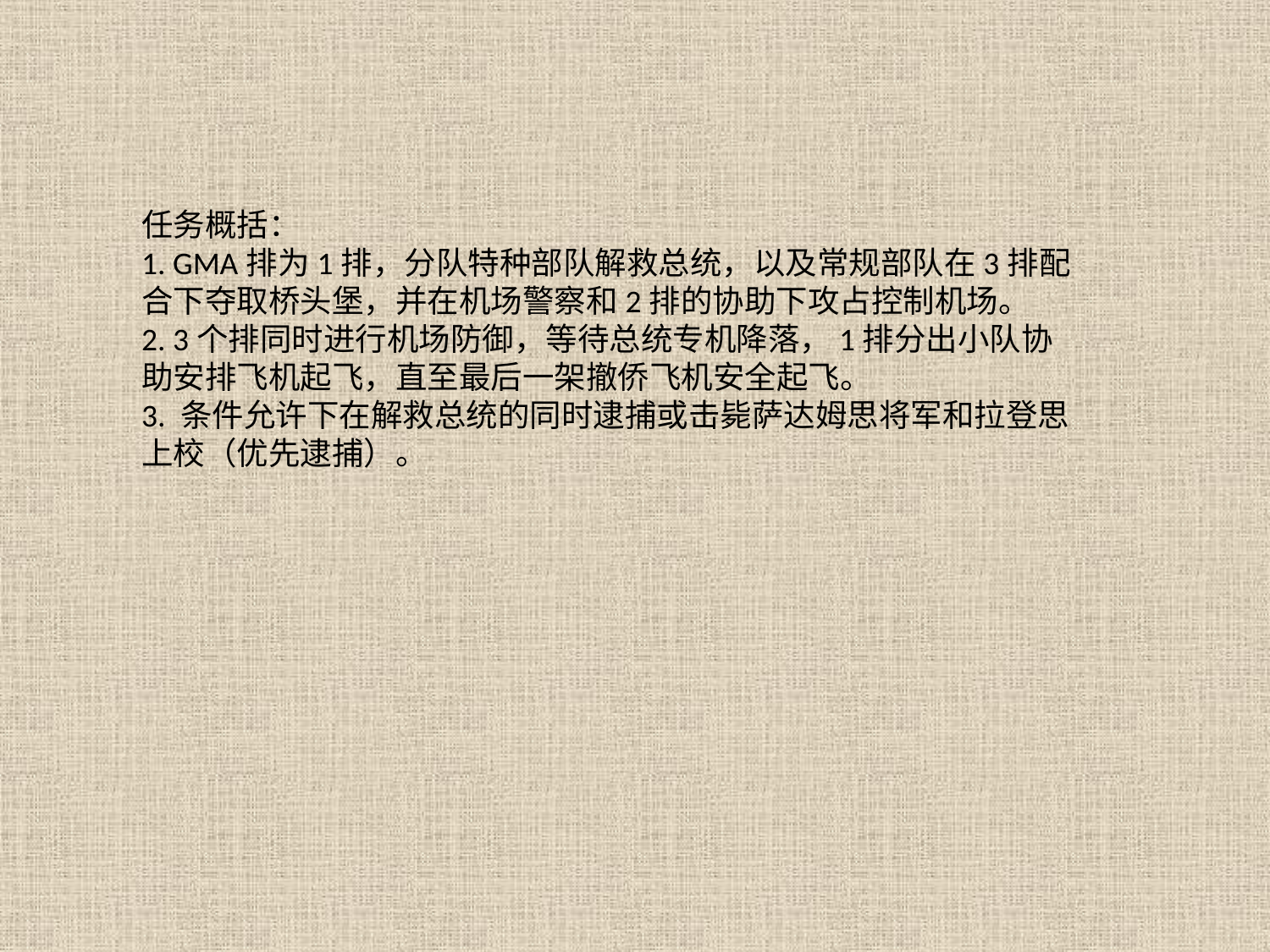

任务概括：
1. GMA排为1排，分队特种部队解救总统，以及常规部队在3排配合下夺取桥头堡，并在机场警察和2排的协助下攻占控制机场。
2. 3个排同时进行机场防御，等待总统专机降落，1排分出小队协助安排飞机起飞，直至最后一架撤侨飞机安全起飞。
3. 条件允许下在解救总统的同时逮捕或击毙萨达姆思将军和拉登思上校（优先逮捕）。